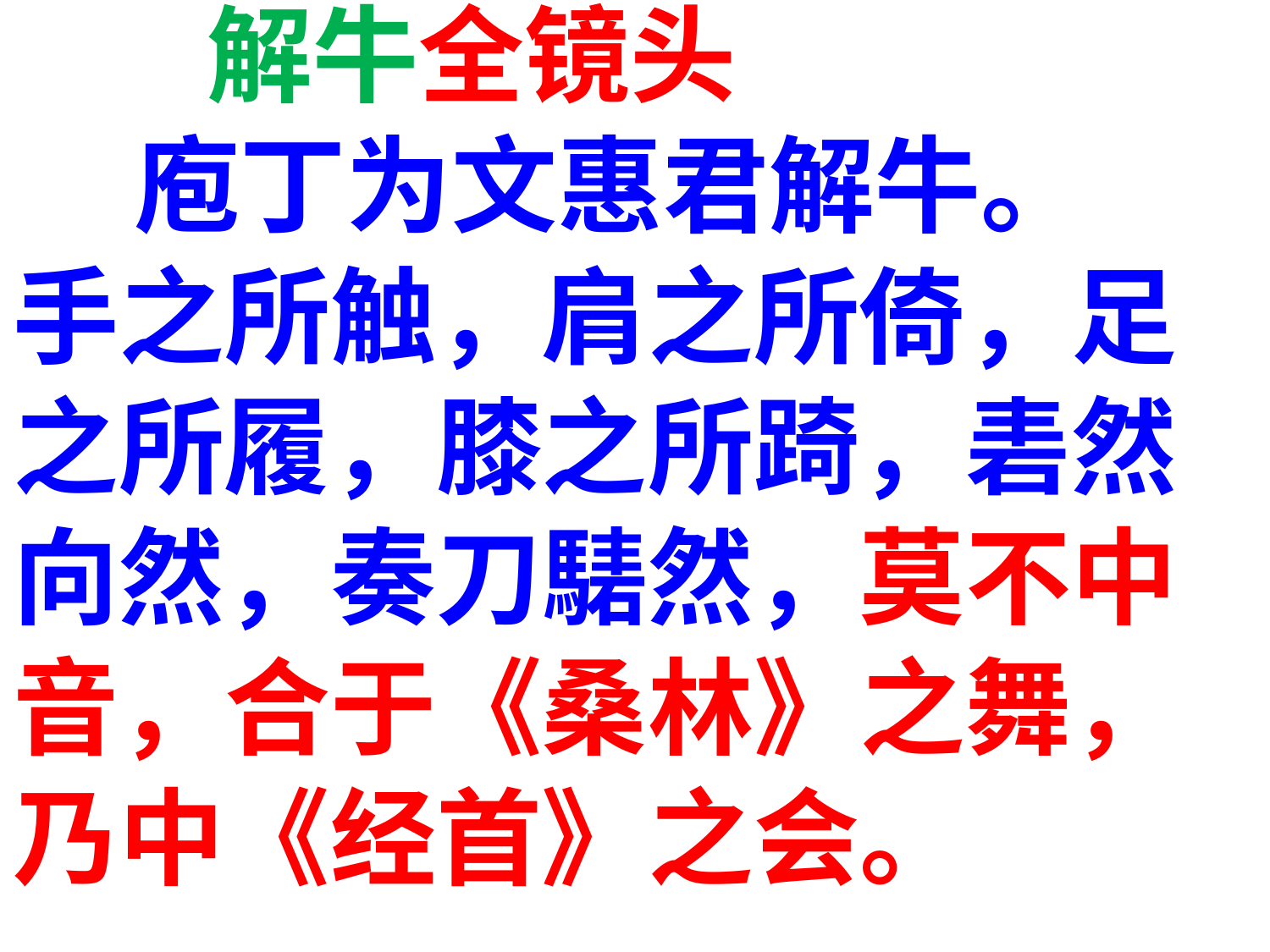

解牛全镜头
    庖丁为文惠君解牛。
手之所触，肩之所倚，足
之所履，膝之所踦，砉然
向然，奏刀騞然，莫不中
音，合于《桑林》之舞，
乃中《经首》之会。